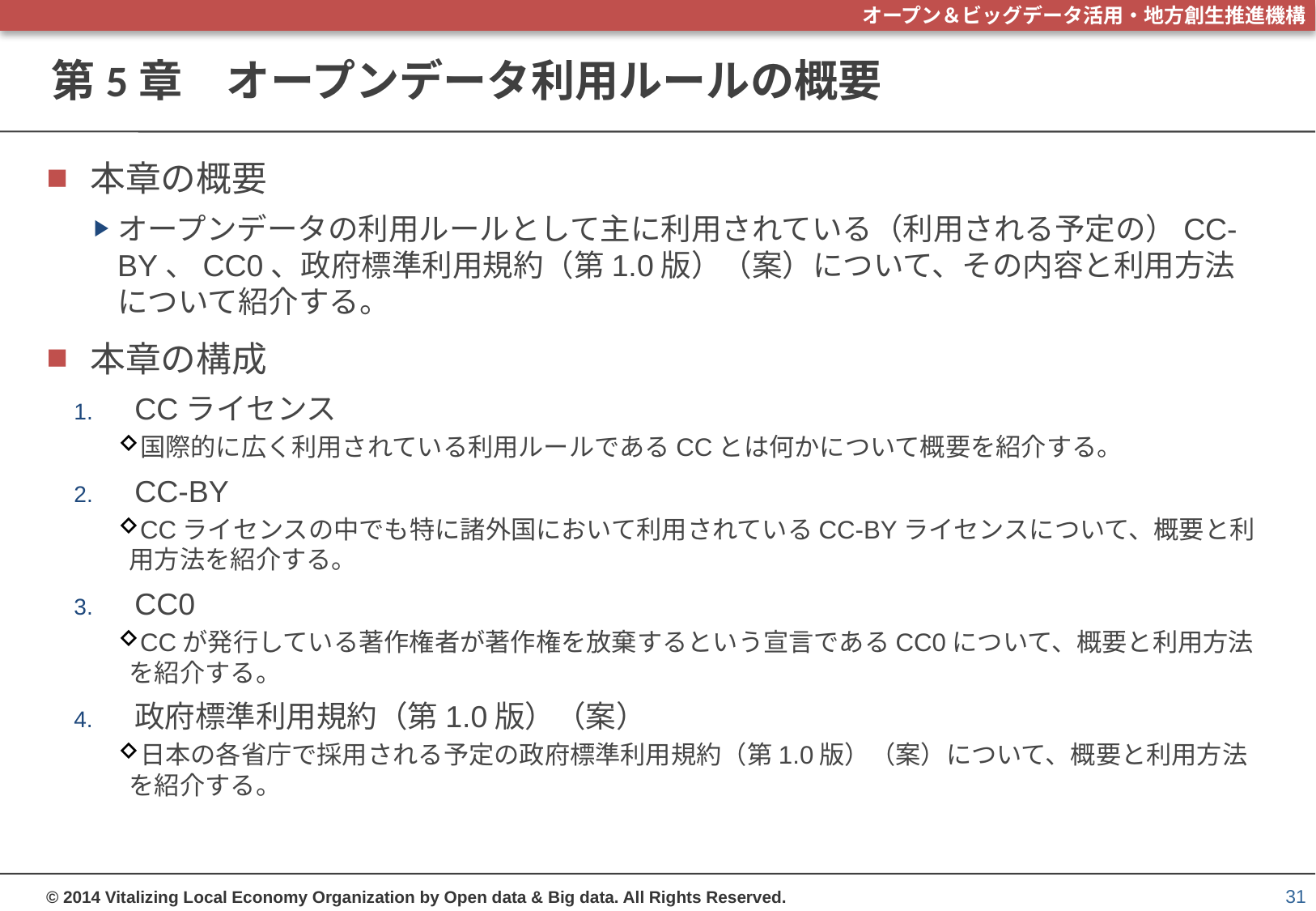

# 第5章　オープンデータ利用ルールの概要
本章の概要
オープンデータの利用ルールとして主に利用されている（利用される予定の）CC-BY、CC0、政府標準利用規約（第1.0版）（案）について、その内容と利用方法について紹介する。
本章の構成
CCライセンス
国際的に広く利用されている利用ルールであるCCとは何かについて概要を紹介する。
CC-BY
CCライセンスの中でも特に諸外国において利用されているCC-BYライセンスについて、概要と利用方法を紹介する。
CC0
CCが発行している著作権者が著作権を放棄するという宣言であるCC0について、概要と利用方法を紹介する。
政府標準利用規約（第1.0版）（案）
日本の各省庁で採用される予定の政府標準利用規約（第1.0版）（案）について、概要と利用方法を紹介する。
31